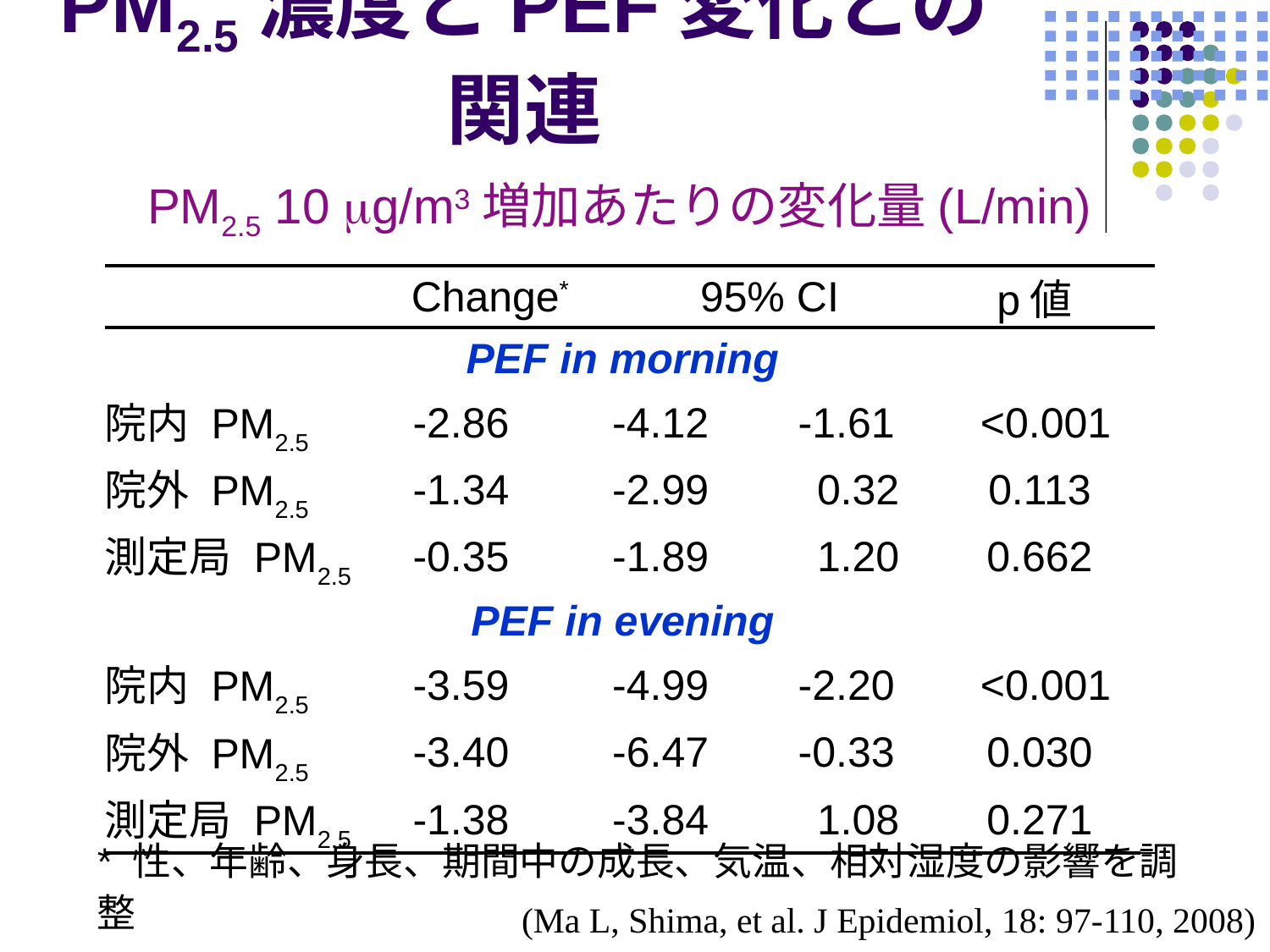

# PM2.5濃度とPEF変化との関連
PM2.5 10 μg/m3増加あたりの変化量(L/min)
|  | Change\* |  | 95% CI |  | p値 |  |  |
| --- | --- | --- | --- | --- | --- | --- | --- |
| PEF in morning |  |  |  |  |  |  |  |
| 院内 PM2.5 | -2.86 | -4.12 |  | -1.61 |  | <0.001 |  |
| 院外 PM2.5 | -1.34 | -2.99 |  | 0.32 |  | 0.113 |  |
| 測定局 PM2.5 | -0.35 | -1.89 |  | 1.20 |  | 0.662 |  |
| PEF in evening |  |  |  |  |  |  |  |
| 院内 PM2.5 | -3.59 | -4.99 |  | -2.20 |  | <0.001 |  |
| 院外 PM2.5 | -3.40 | -6.47 |  | -0.33 |  | 0.030 |  |
| 測定局 PM2.5 | -1.38 | -3.84 |  | 1.08 |  | 0.271 |  |
* 性、年齢、身長、期間中の成長、気温、相対湿度の影響を調整
(Ma L, Shima, et al. J Epidemiol, 18: 97-110, 2008)